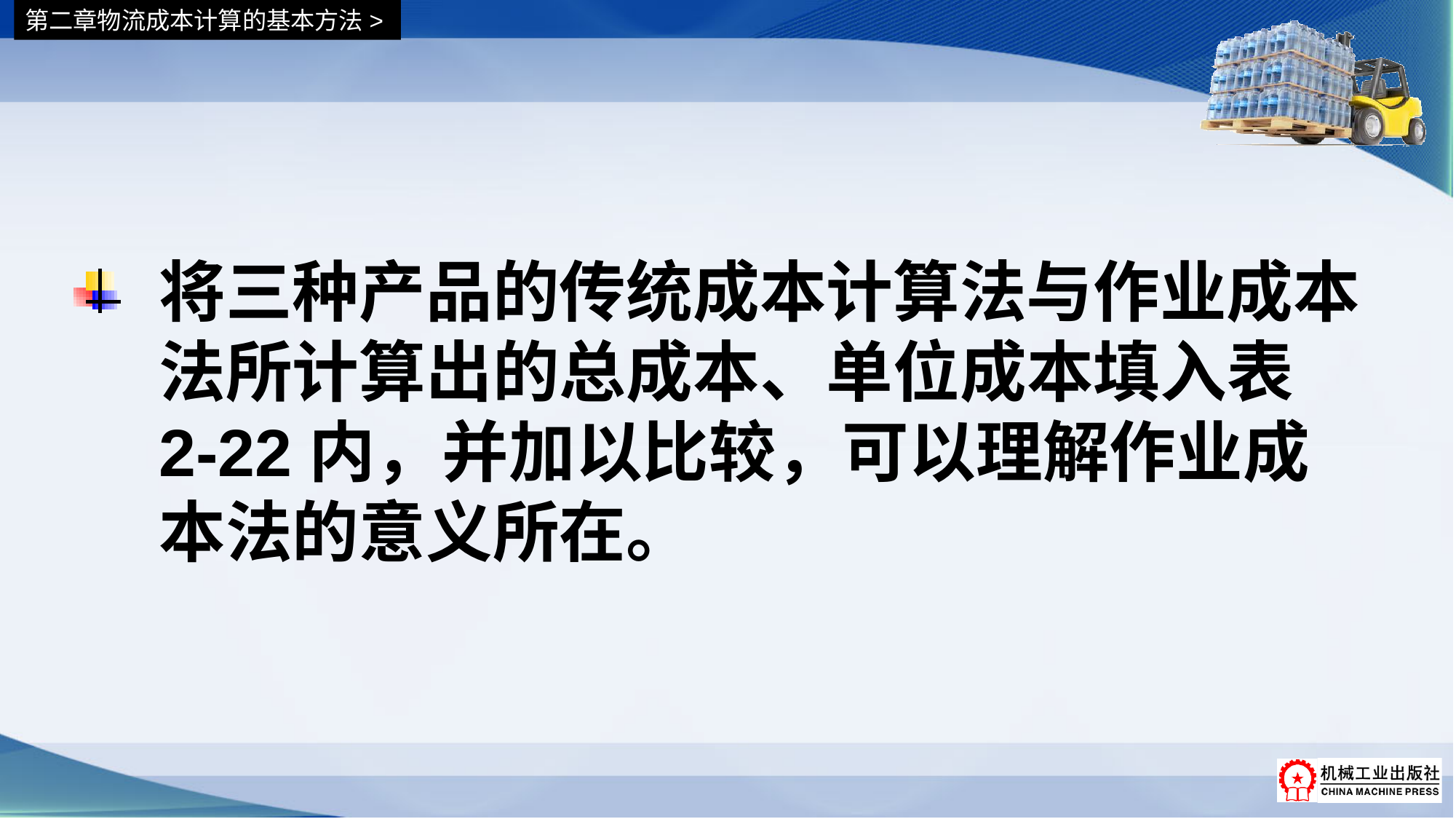

第二章物流成本计算的基本方法>
# 将三种产品的传统成本计算法与作业成本法所计算出的总成本、单位成本填入表2-22内，并加以比较，可以理解作业成本法的意义所在。